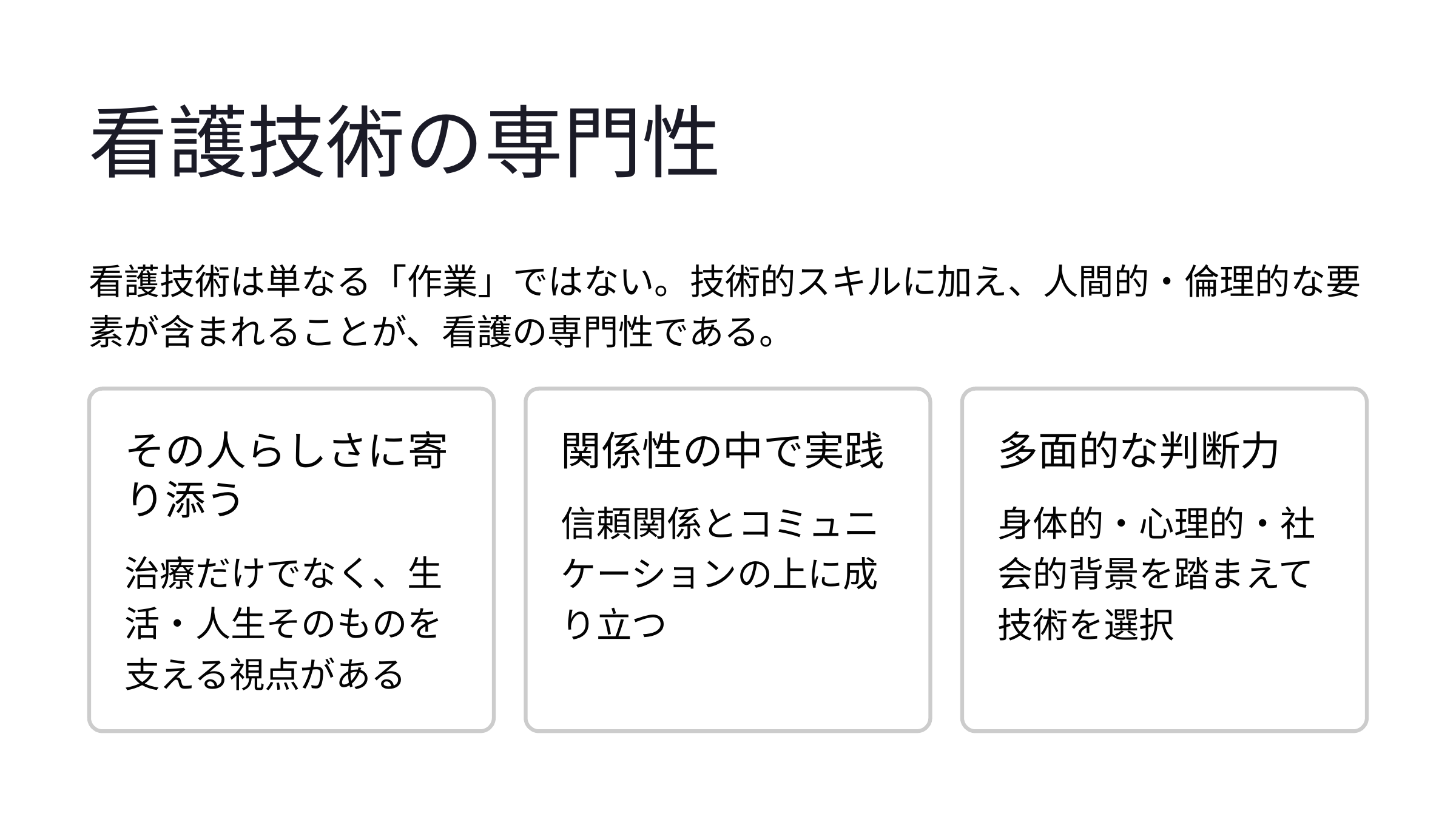

看護技術の専門性
看護技術は単なる「作業」ではない。技術的スキルに加え、人間的・倫理的な要素が含まれることが、看護の専門性である。

その人らしさに寄り添う
関係性の中で実践
多面的な判断力
信頼関係とコミュニケーションの上に成り立つ
身体的・心理的・社会的背景を踏まえて技術を選択
治療だけでなく、生活・人生そのものを支える視点がある